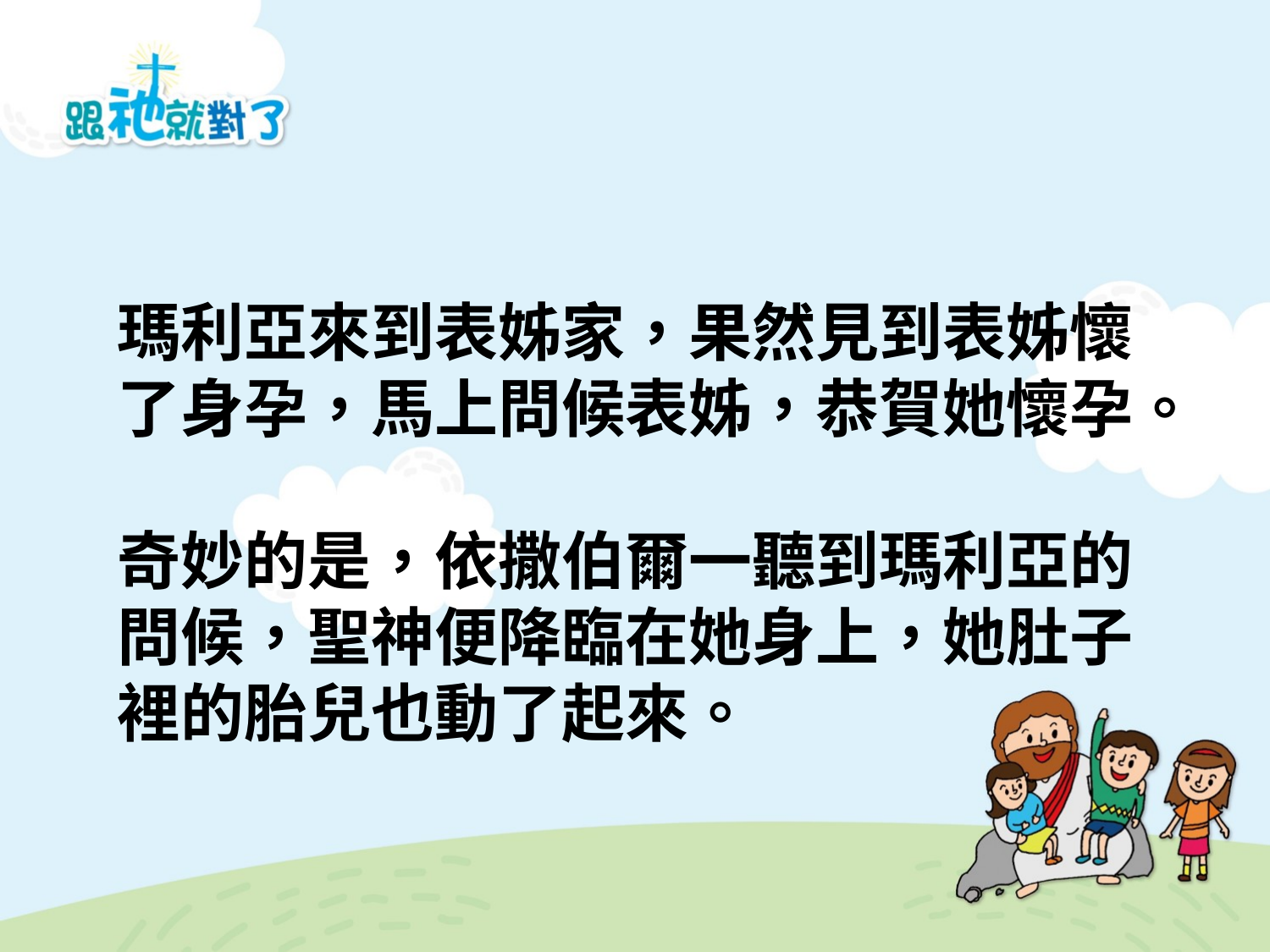

瑪利亞來到表姊家，果然見到表姊懷了身孕，馬上問候表姊，恭賀她懷孕。

奇妙的是，依撒伯爾一聽到瑪利亞的問候，聖神便降臨在她身上，她肚子裡的胎兒也動了起來。